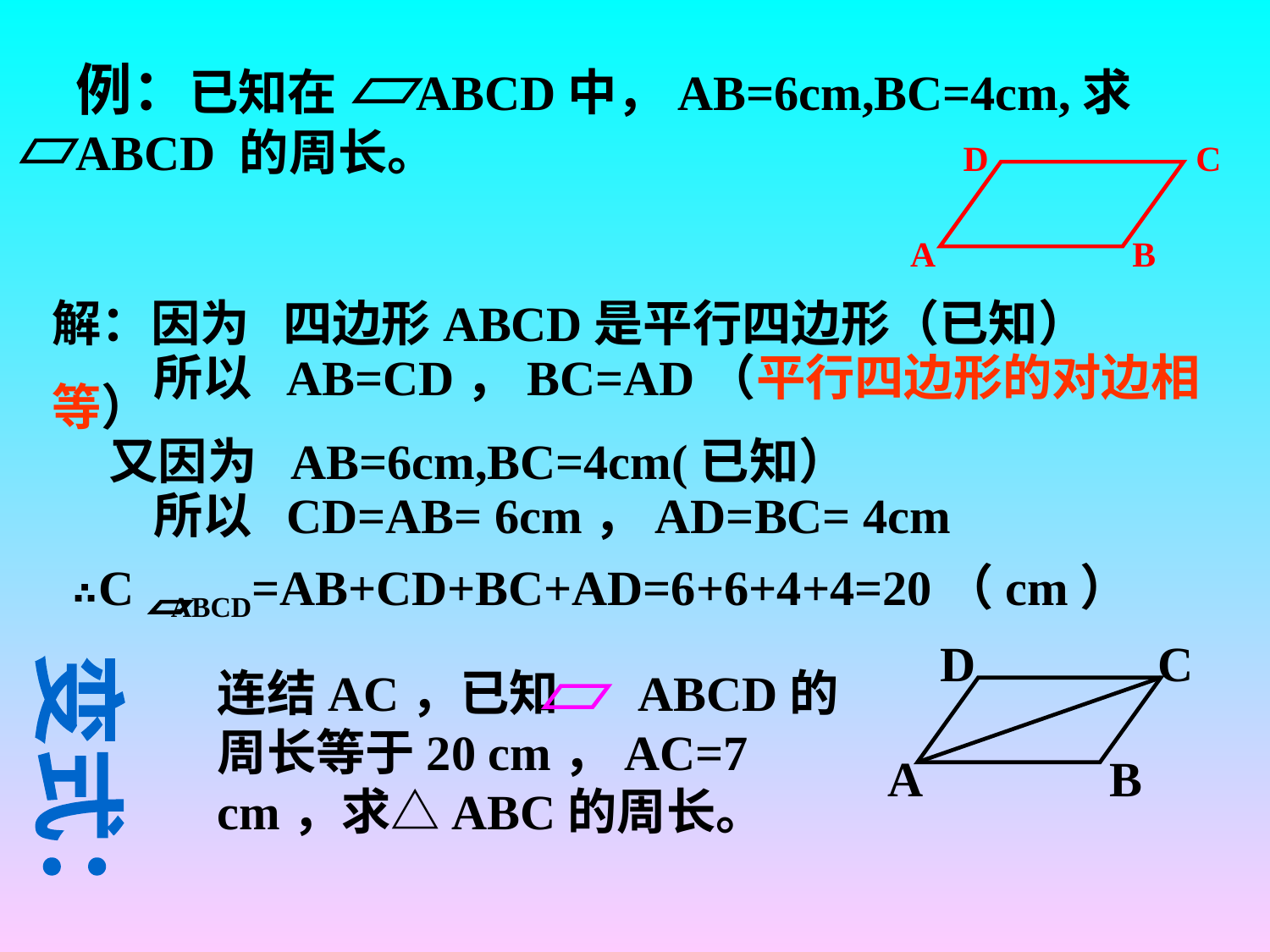

例：已知在      ABCD中，AB=6cm,BC=4cm,求     ABCD 的周长。

D
C

A
B

解：因为   四边形ABCD是平行四边形（已知）
        所以  AB=CD，BC=AD（平行四边形的对边相等）
    又因为  AB=6cm,BC=4cm(已知）
        所以  CD=AB= 6cm，AD=BC= 4cm
∴C   ABCD=AB+CD+BC+AD=6+6+4+4=20（cm）

D
C
连结AC，已知      ABCD的周长等于20 cm，AC=7 cm，求△ABC的周长。

变式：
A
B